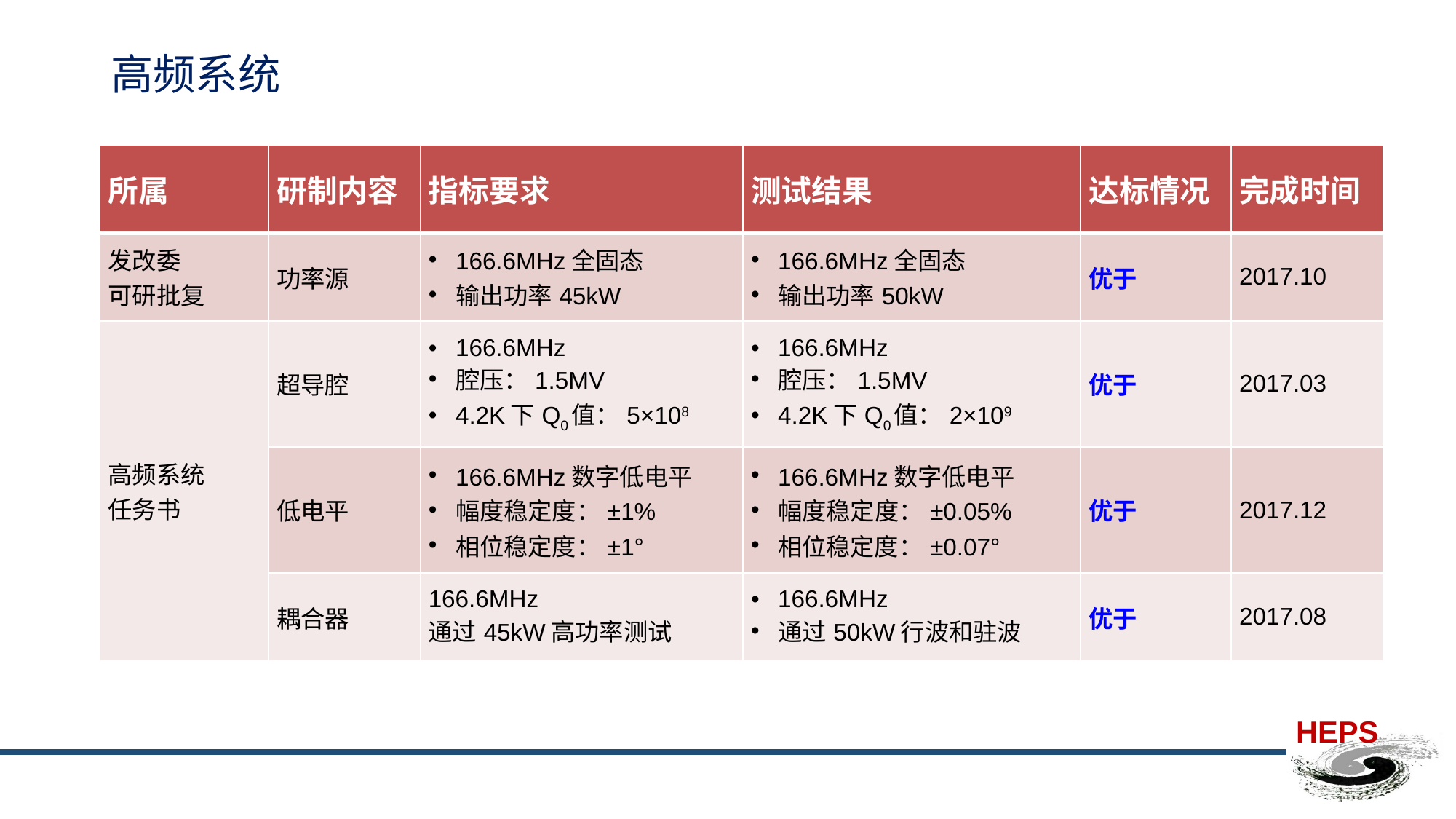

高频系统
| 所属 | 研制内容 | 指标要求 | 测试结果 | 达标情况 | 完成时间 |
| --- | --- | --- | --- | --- | --- |
| 发改委 可研批复 | 功率源 | 166.6MHz全固态 输出功率45kW | 166.6MHz全固态 输出功率50kW | 优于 | 2017.10 |
| 高频系统 任务书 | 超导腔 | 166.6MHz 腔压：1.5MV 4.2K下Q0值：5×108 | 166.6MHz 腔压：1.5MV 4.2K下Q0值：2×109 | 优于 | 2017.03 |
|  | 低电平 | 166.6MHz数字低电平 幅度稳定度：±1% 相位稳定度：±1° | 166.6MHz数字低电平 幅度稳定度：±0.05% 相位稳定度：±0.07° | 优于 | 2017.12 |
|  | 耦合器 | 166.6MHz 通过45kW高功率测试 | 166.6MHz 通过50kW行波和驻波 | 优于 | 2017.08 |